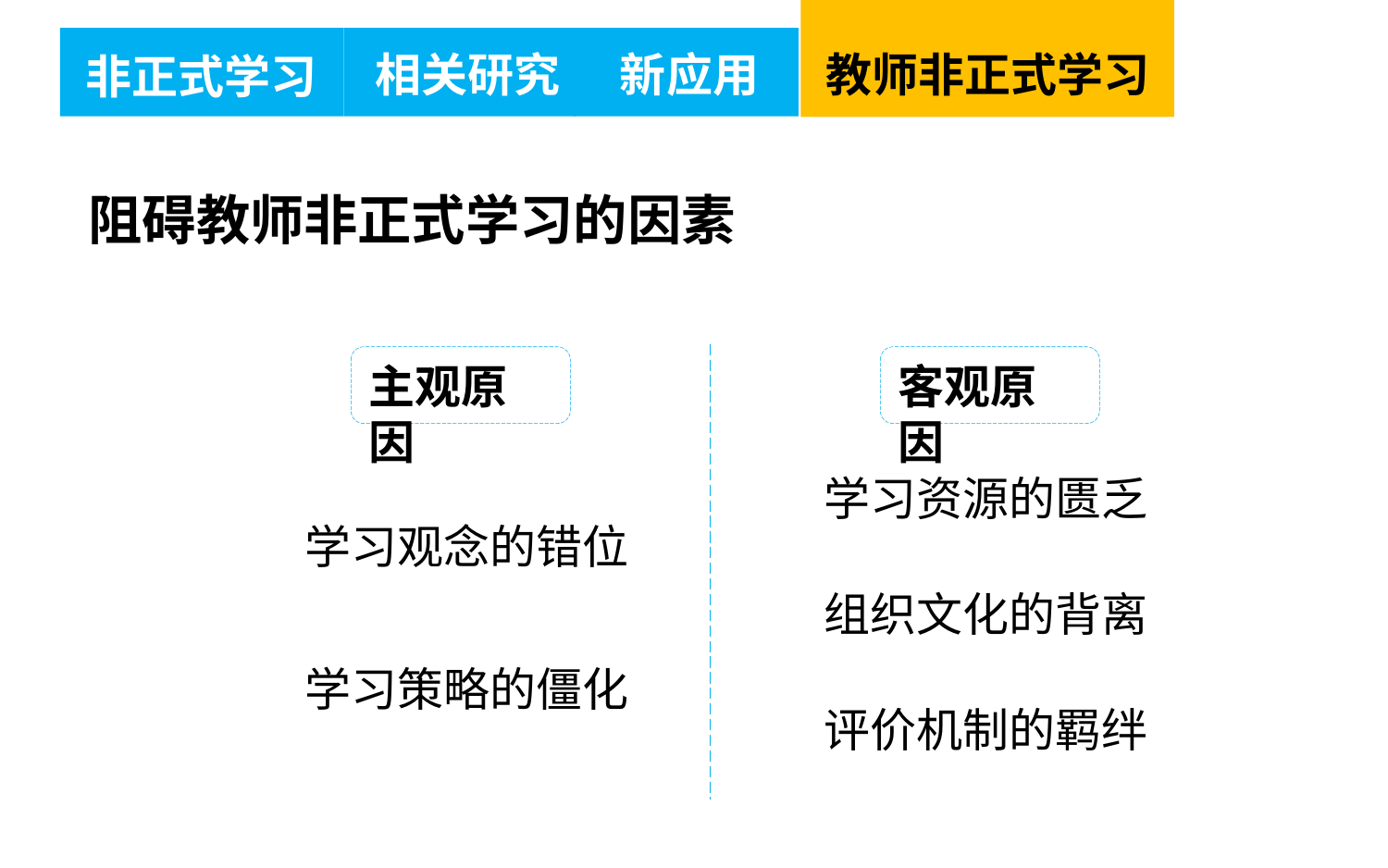

阻碍教师非正式学习的因素
主观原因
客观原因
学习资源的匮乏
学习观念的错位
组织文化的背离
学习策略的僵化
评价机制的羁绊